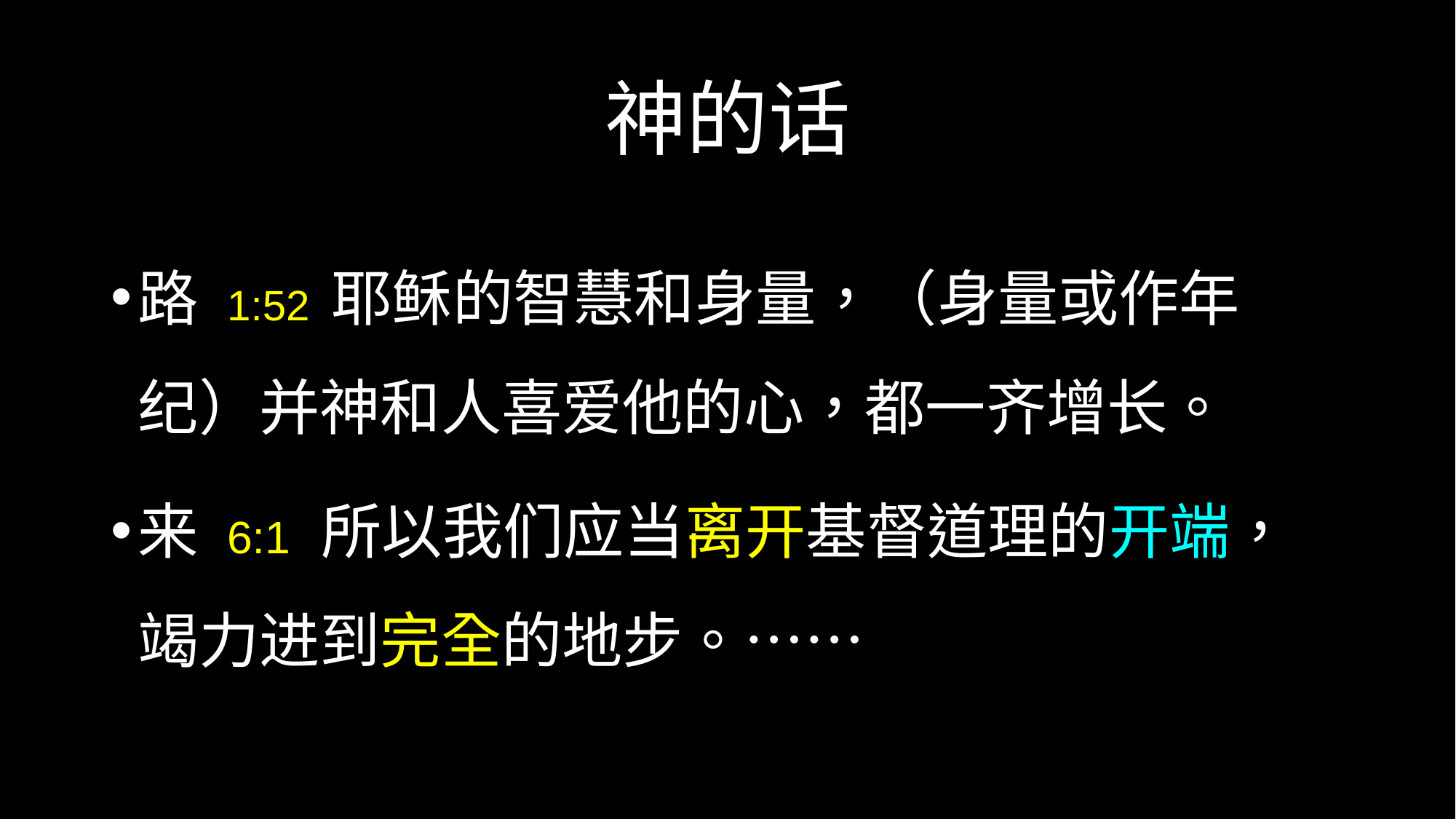

# 神的话
路 1:52 耶稣的智慧和身量，（身量或作年纪）并神和人喜爱他的心，都一齐增长。
来 6:1 所以我们应当离开基督道理的开端，竭力进到完全的地步。……